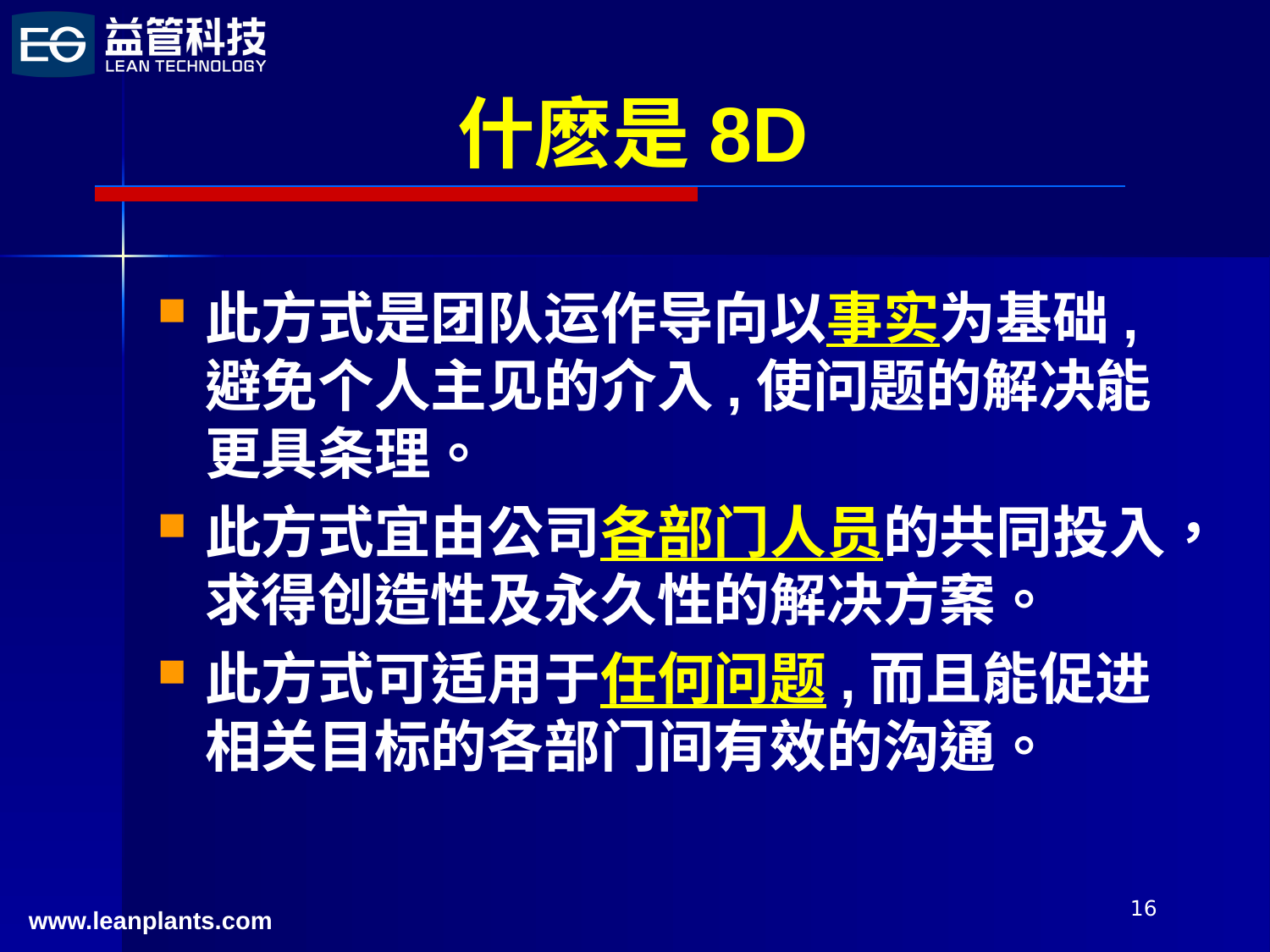

# 什麽是8D
此方式是团队运作导向以事实为基础,避免个人主见的介入,使问题的解决能更具条理。
此方式宜由公司各部门人员的共同投入，求得创造性及永久性的解决方案。
此方式可适用于任何问题,而且能促进相关目标的各部门间有效的沟通。
16